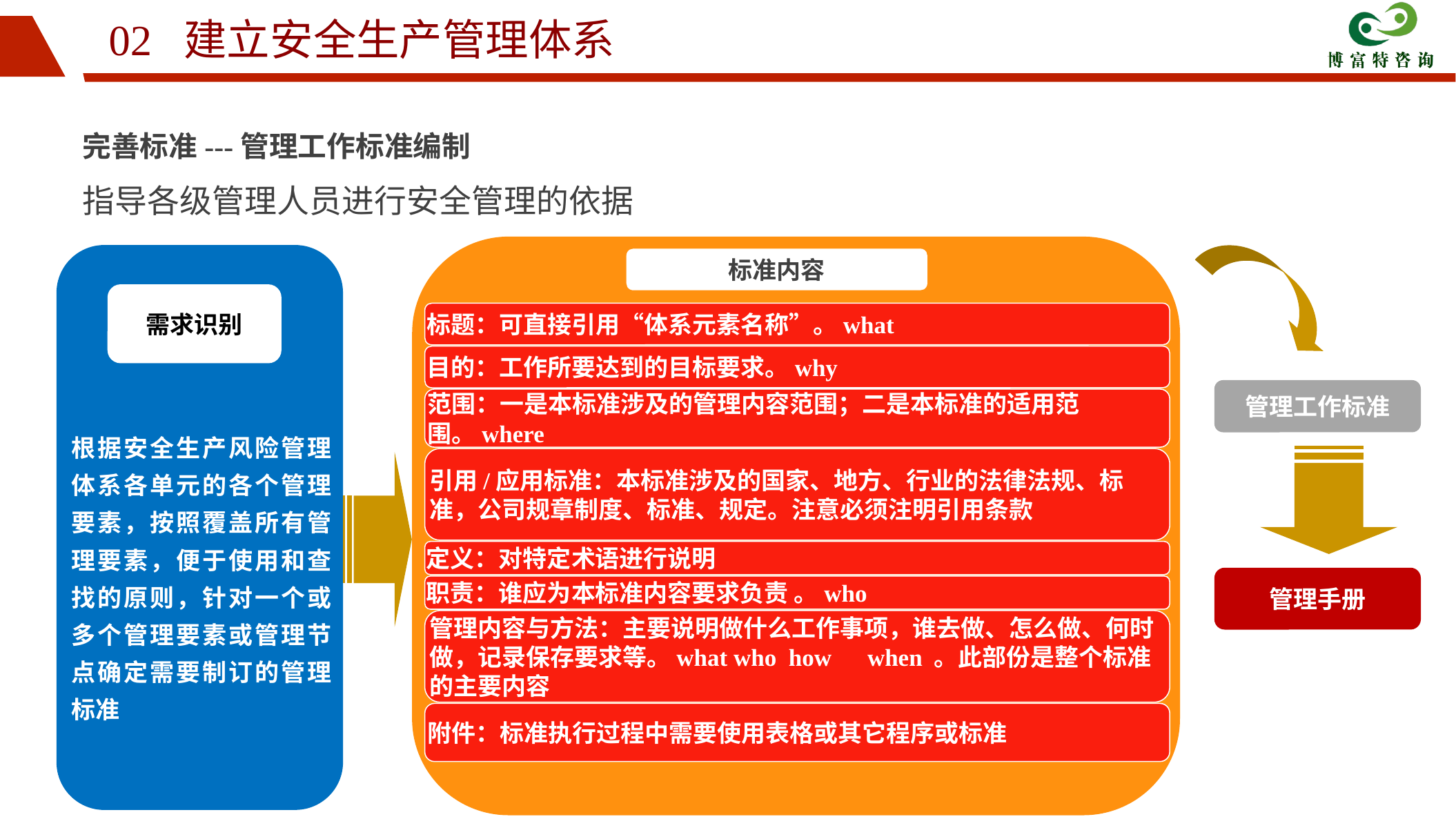

02  建立安全生产管理体系

完善标准---管理工作标准编制
指导各级管理人员进行安全管理的依据

标准内容

需求识别
标题：可直接引用“体系元素名称”。what
目的：工作所要达到的目标要求。why
根据安全生产风险管理体系各单元的各个管理要素，按照覆盖所有管理要素，便于使用和查找的原则，针对一个或多个管理要素或管理节点确定需要制订的管理标准
管理工作标准
范围：一是本标准涉及的管理内容范围；二是本标准的适用范围。where

引用/应用标准：本标准涉及的国家、地方、行业的法律法规、标准，公司规章制度、标准、规定。注意必须注明引用条款

定义：对特定术语进行说明
管理手册
职责：谁应为本标准内容要求负责 。who
管理内容与方法：主要说明做什么工作事项，谁去做、怎么做、何时做，记录保存要求等。what who  how　when 。此部份是整个标准的主要内容
附件：标准执行过程中需要使用表格或其它程序或标准